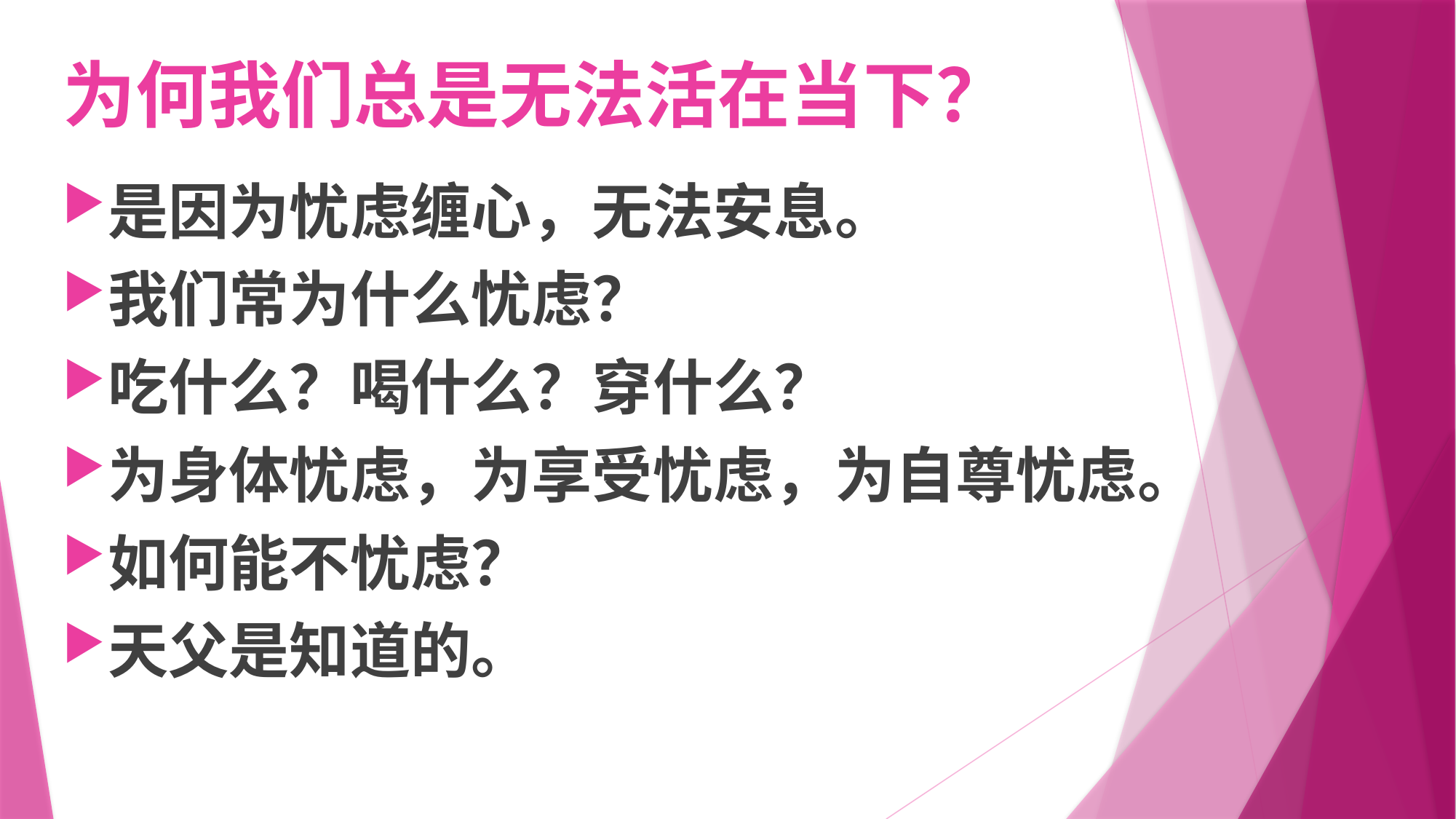

# 为何我们总是无法活在当下？
是因为忧虑缠心，无法安息。
我们常为什么忧虑？
吃什么？喝什么？穿什么？
为身体忧虑，为享受忧虑，为自尊忧虑。
如何能不忧虑？
天父是知道的。